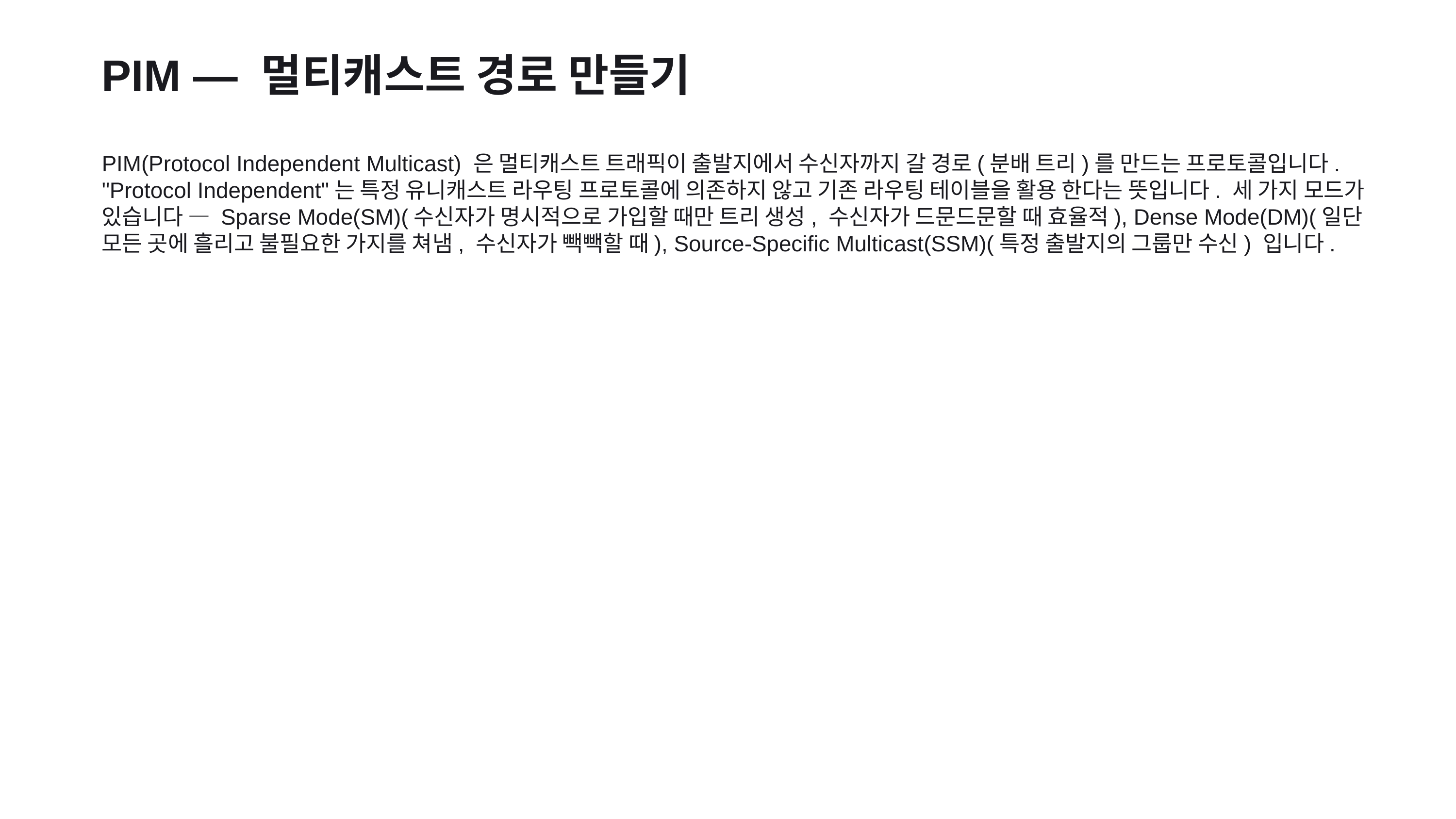

PIM — 멀티캐스트 경로 만들기
PIM(Protocol Independent Multicast) 은 멀티캐스트 트래픽이 출발지에서 수신자까지 갈 경로(분배 트리)를 만드는 프로토콜입니다. "Protocol Independent"는 특정 유니캐스트 라우팅 프로토콜에 의존하지 않고 기존 라우팅 테이블을 활용 한다는 뜻입니다. 세 가지 모드가 있습니다 — Sparse Mode(SM)(수신자가 명시적으로 가입할 때만 트리 생성, 수신자가 드문드문할 때 효율적), Dense Mode(DM)(일단 모든 곳에 흘리고 불필요한 가지를 쳐냄, 수신자가 빽빽할 때), Source-Specific Multicast(SSM)(특정 출발지의 그룹만 수신) 입니다.